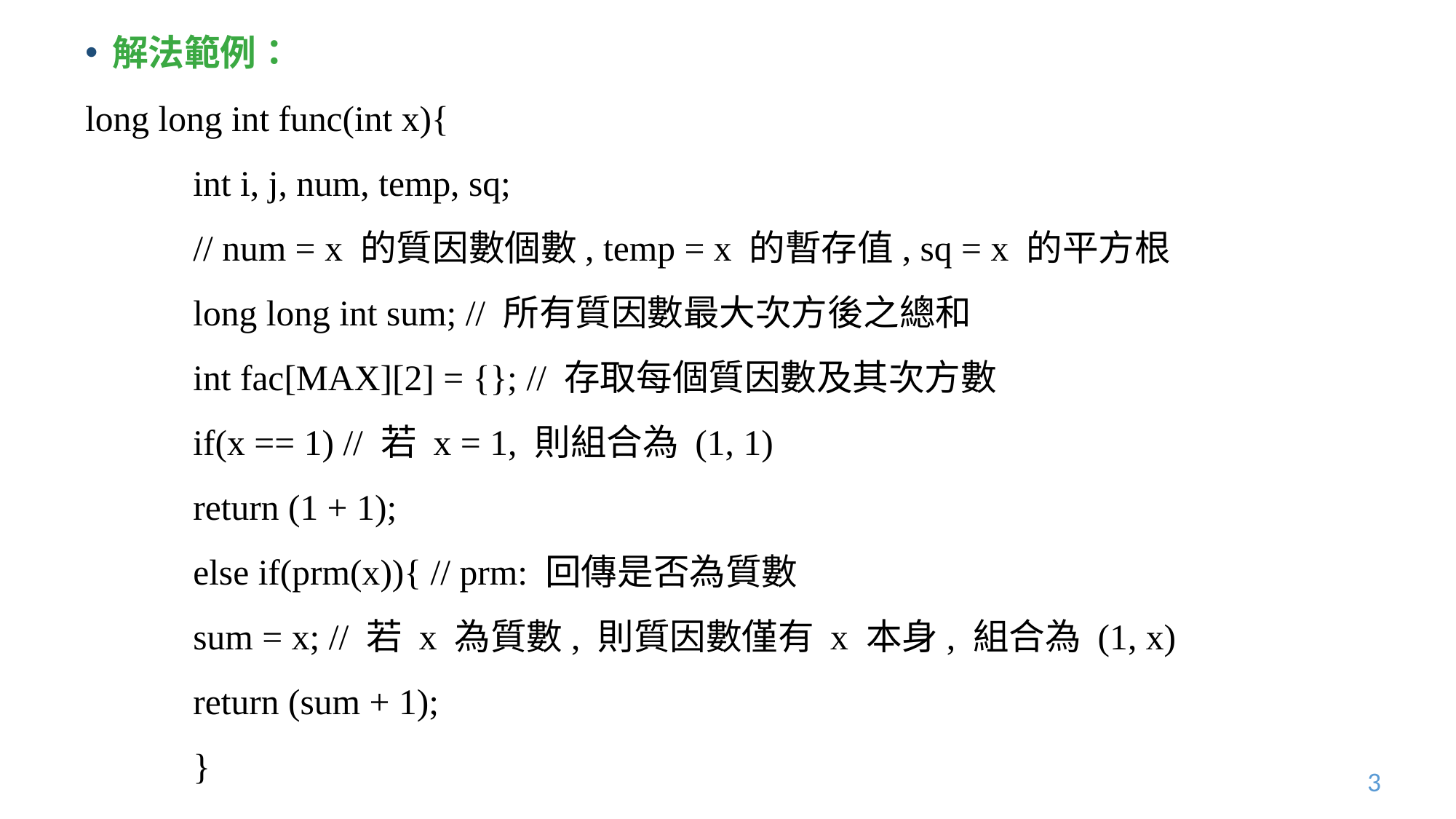

解法範例：
long long int func(int x){
	int i, j, num, temp, sq;
	// num = x 的質因數個數, temp = x 的暫存值, sq = x 的平方根
	long long int sum; // 所有質因數最大次方後之總和
	int fac[MAX][2] = {}; // 存取每個質因數及其次方數
	if(x == 1) // 若 x = 1, 則組合為 (1, 1)
		return (1 + 1);
	else if(prm(x)){ // prm: 回傳是否為質數
		sum = x; // 若 x 為質數, 則質因數僅有 x 本身, 組合為 (1, x)
		return (sum + 1);
	}
3